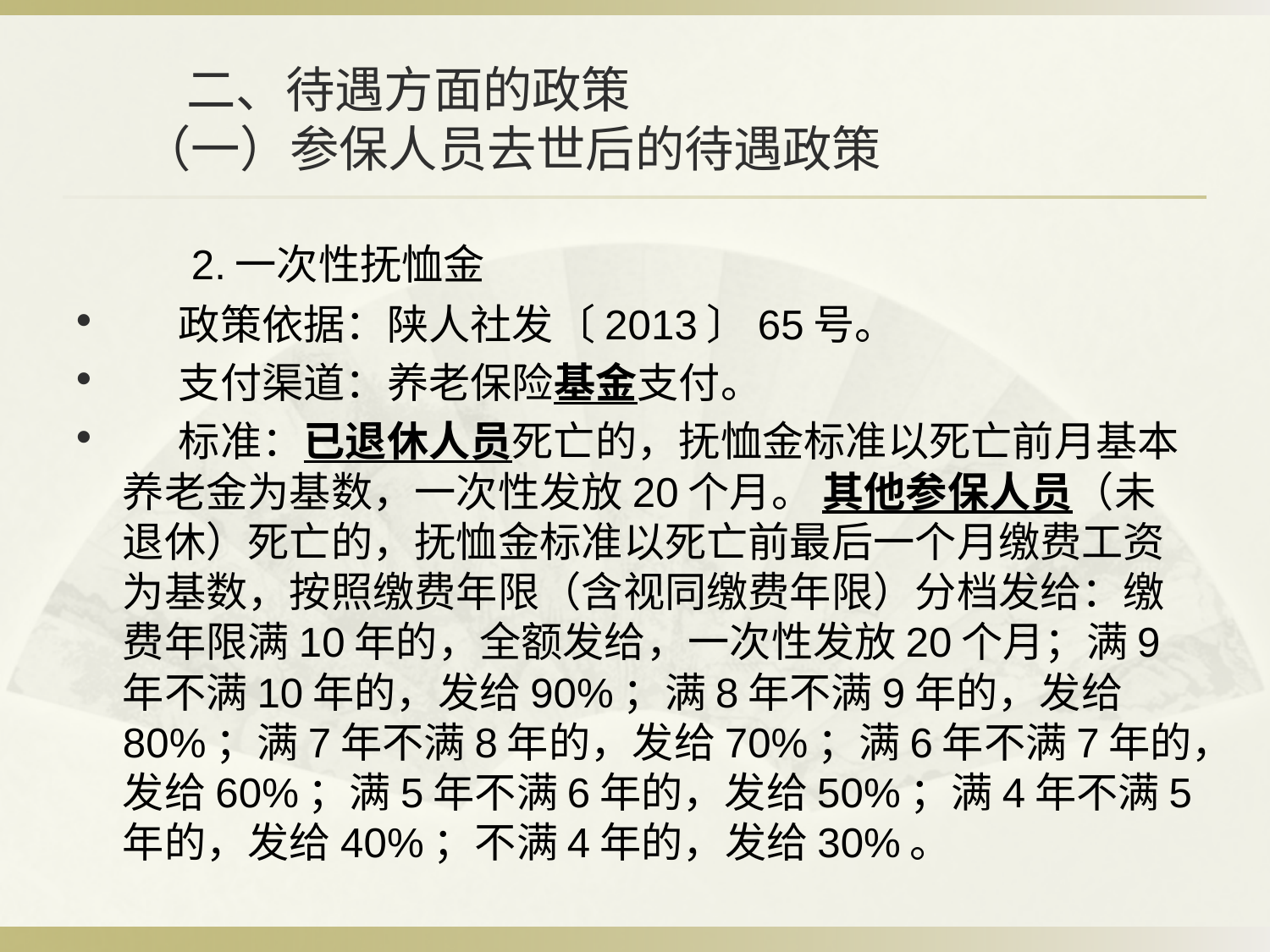

# 二、待遇方面的政策 （一）参保人员去世后的待遇政策
        2.一次性抚恤金
     政策依据：陕人社发〔2013〕65号。
     支付渠道：养老保险基金支付。
     标准：已退休人员死亡的，抚恤金标准以死亡前月基本养老金为基数，一次性发放20个月。 其他参保人员（未退休）死亡的，抚恤金标准以死亡前最后一个月缴费工资为基数，按照缴费年限（含视同缴费年限）分档发给：缴费年限满10年的，全额发给，一次性发放20个月；满9年不满10年的，发给90%；满8年不满9年的，发给80%；满7年不满8年的，发给70%；满6年不满7年的，发给60%；满5年不满6年的，发给50%；满4年不满5年的，发给40%；不满4年的，发给30%。